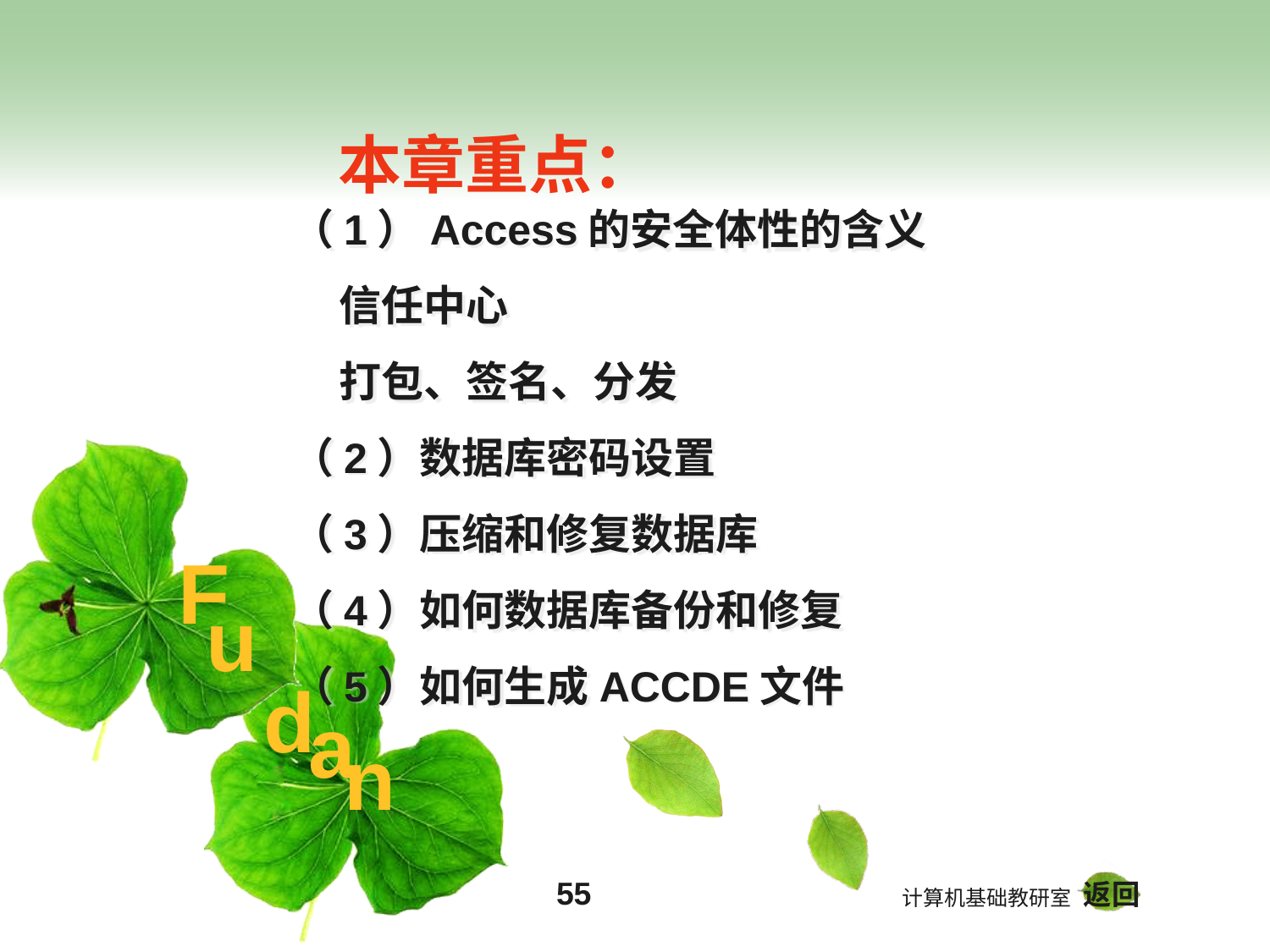

本章重点：
# （1）Access的安全体性的含义 信任中心 打包、签名、分发 （2）数据库密码设置 （3）压缩和修复数据库 （4）如何数据库备份和修复 （5）如何生成ACCDE文件
55
返回